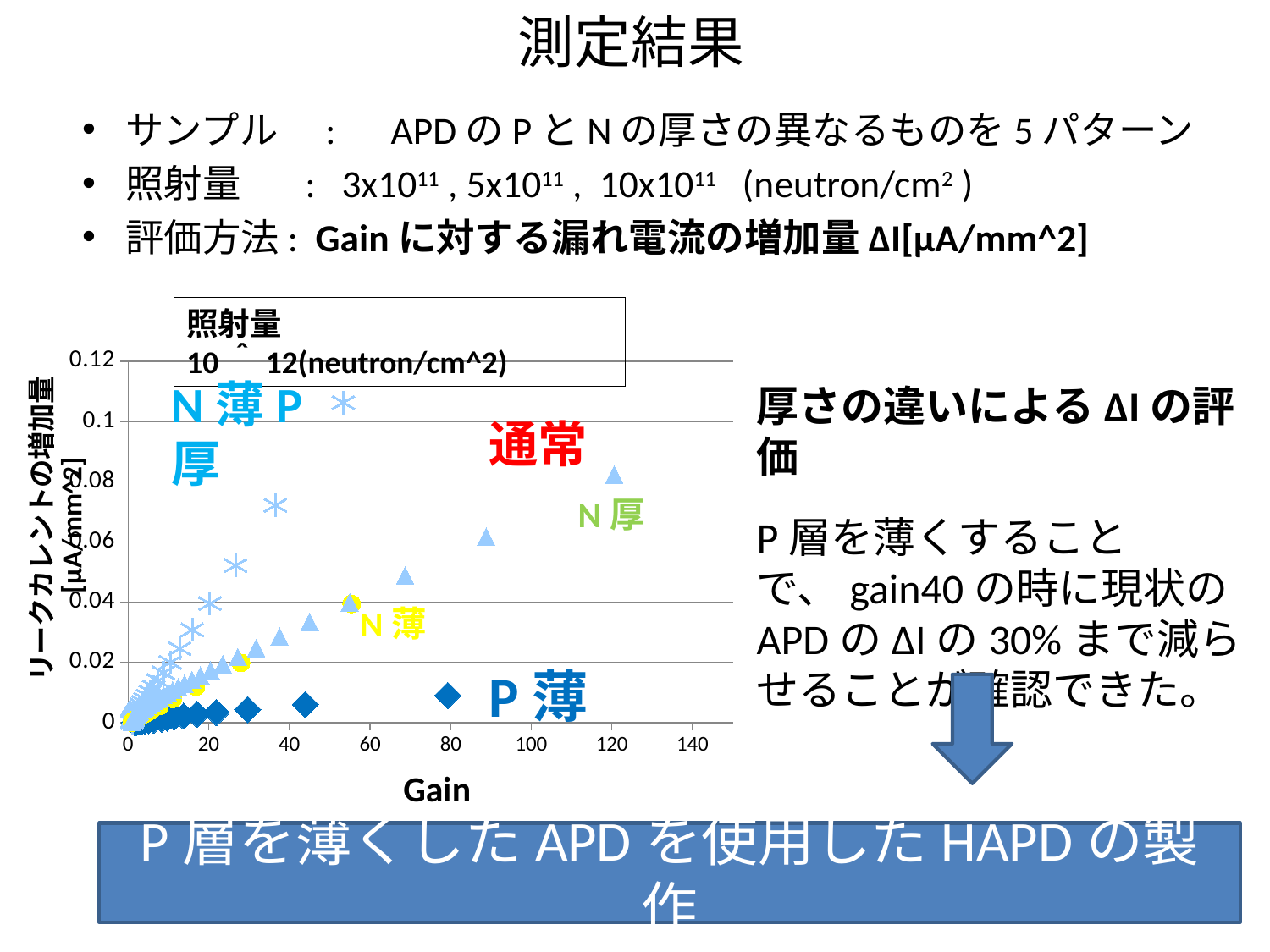

# 測定結果
サンプル　:　APDのPとNの厚さの異なるものを5パターン
照射量　  :   3x1011 , 5x1011 ,  10x1011   (neutron/cm2 )
評価方法:  Gainに対する漏れ電流の増加量ΔI[μA/mm^2]

### Chart

| Category |  |  |  |  |  |
|---|---|---|---|---|---|
照射量　10＾12(neutron/cm^2)
N薄P厚
厚さの違いによるΔIの評価

P層を薄くすることで、gain40の時に現状のAPDのΔIの30%まで減らせることが確認できた。

通常
N厚
N薄
P薄

P層を薄くしたAPDを使用したHAPDの製作